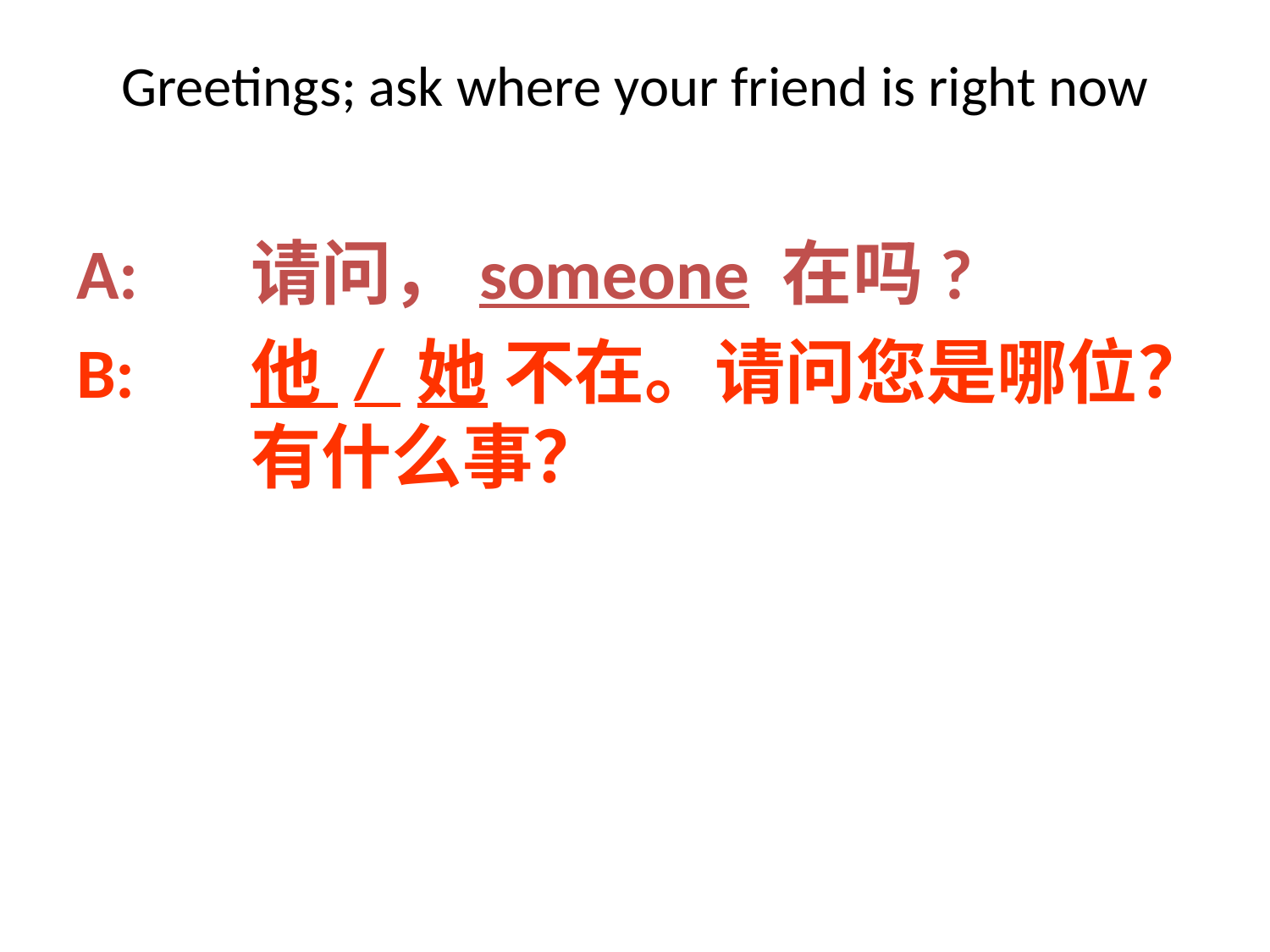

# Greetings; ask where your friend is right now
A: 	请问，someone 在吗?
B: 	他 / 她 不在。请问您是哪位？	有什么事？